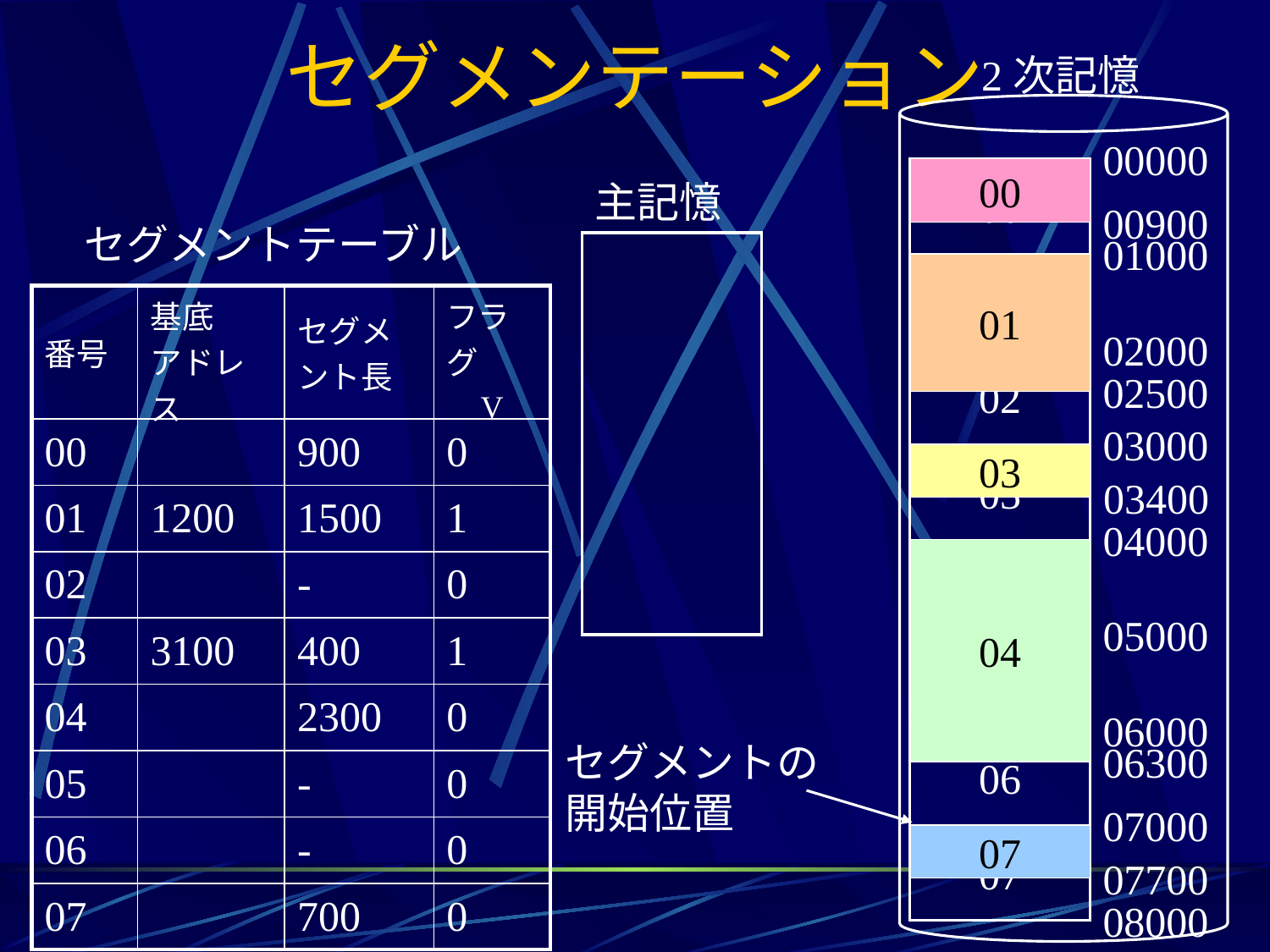

# セグメンテーション
2次記憶

00000

00
01000
01
02000
02
03000
03
04000
04
05000
05
06000
06
07000
07
08000
00
00900
主記憶
セグメントテーブル

01
02500
| 番号 | 基底 アドレス | セグメント長 | フラグ V |
| --- | --- | --- | --- |
| 00 |  | 900 | 0 |
| 01 | 1200 | 1500 | 1 |
| 02 |  | - | 0 |
| 03 | 3100 | 400 | 1 |
| 04 |  | 2300 | 0 |
| 05 |  | - | 0 |
| 06 |  | - | 0 |
| 07 |  | 700 | 0 |
03
03400
04
06300
セグメントの
開始位置

07
07700